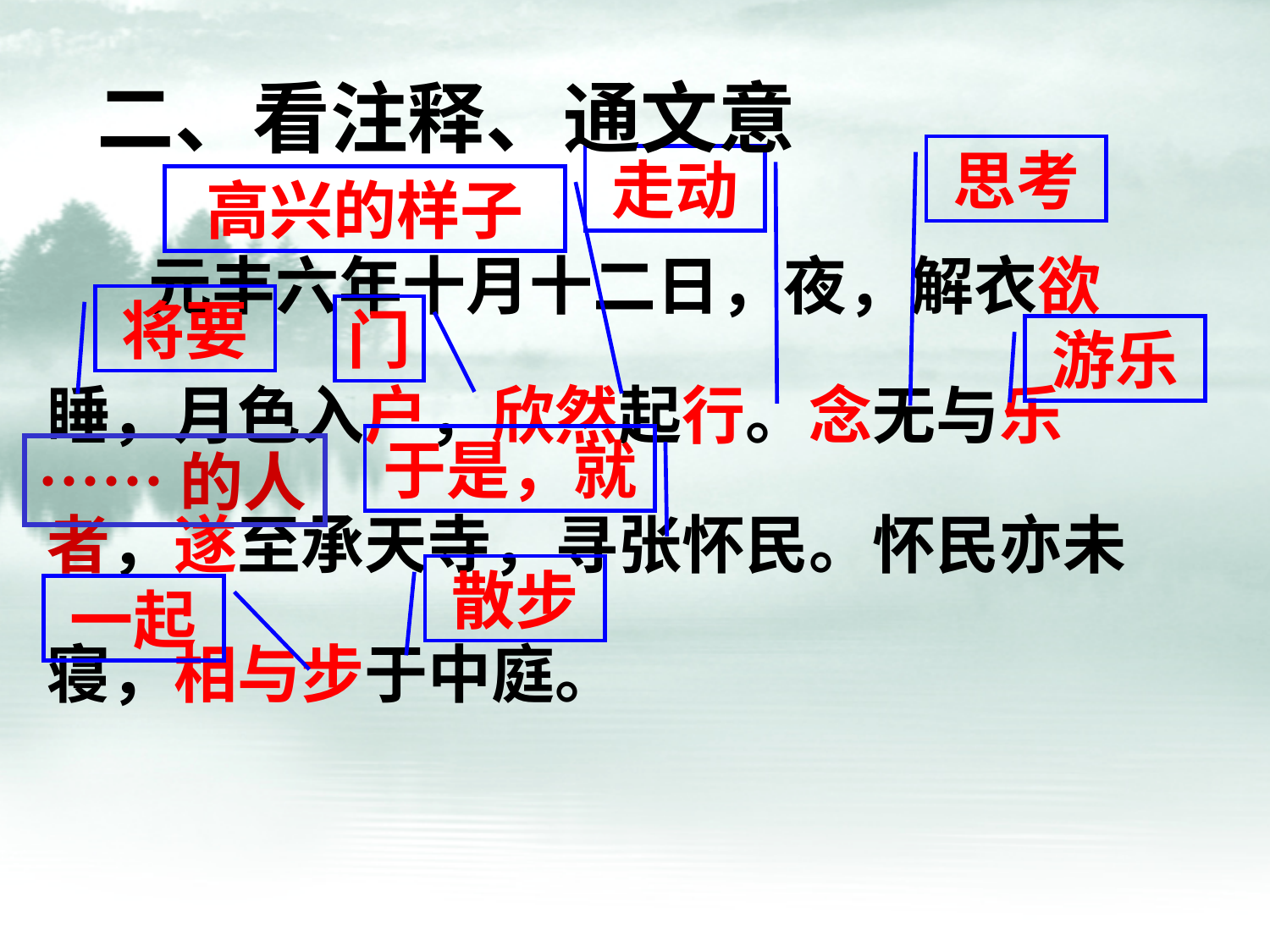

二、看注释、通文意
思考
走动
高兴的样子
      元丰六年十月十二日，夜，解衣欲睡，月色入户，欣然起行。念无与乐者，遂至承天寺，寻张怀民。怀民亦未寝，相与步于中庭。
将要
门
游乐
于是，就
……的人
散步
一起